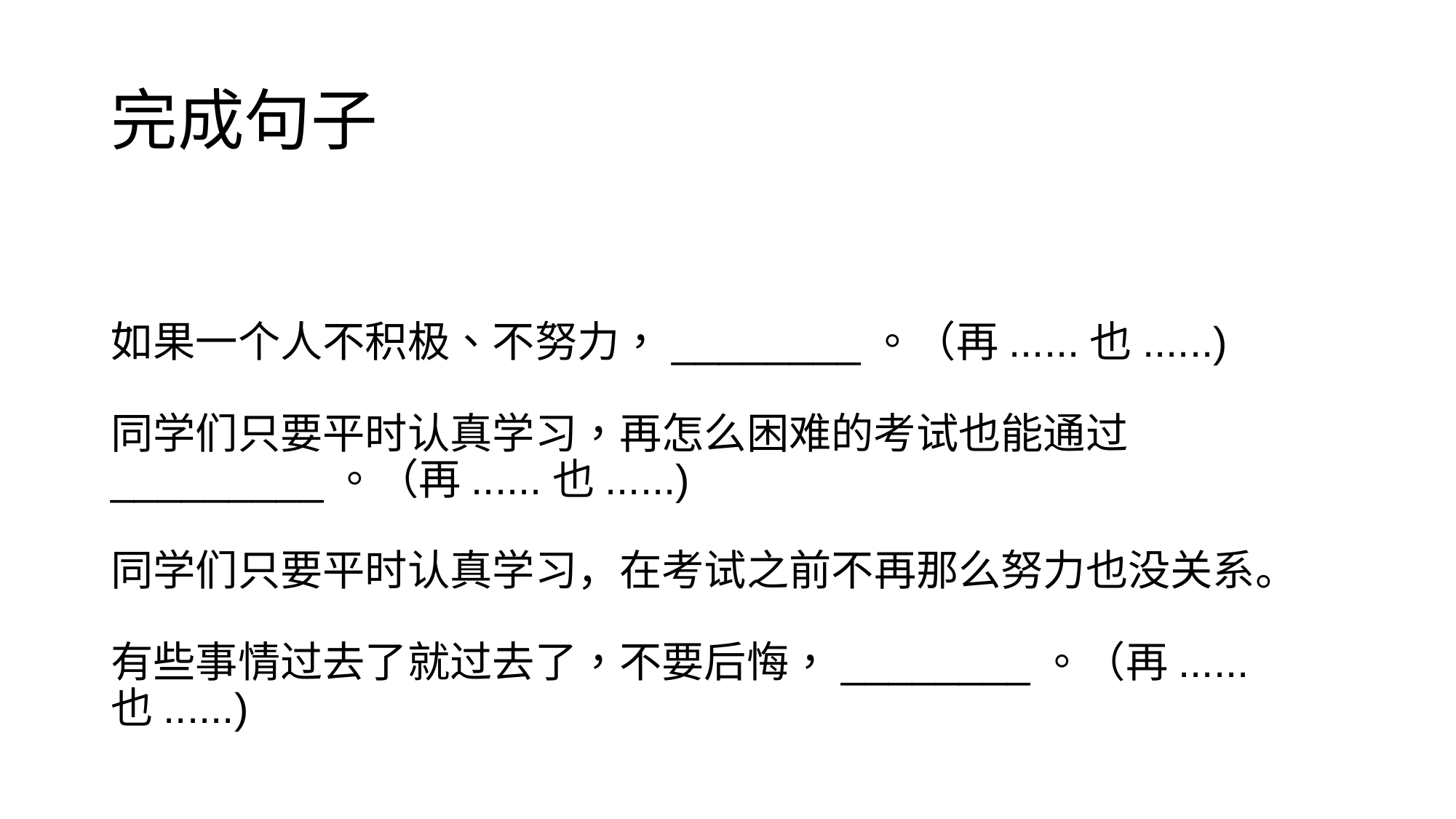

# 完成句子

如果一个人不积极、不努力，________。（再......也......)

同学们只要平时认真学习，再怎么困难的考试也能通过_________。（再......也......)

同学们只要平时认真学习，在考试之前不再那么努力也没关系。

有些事情过去了就过去了，不要后悔，________。（再......也......)